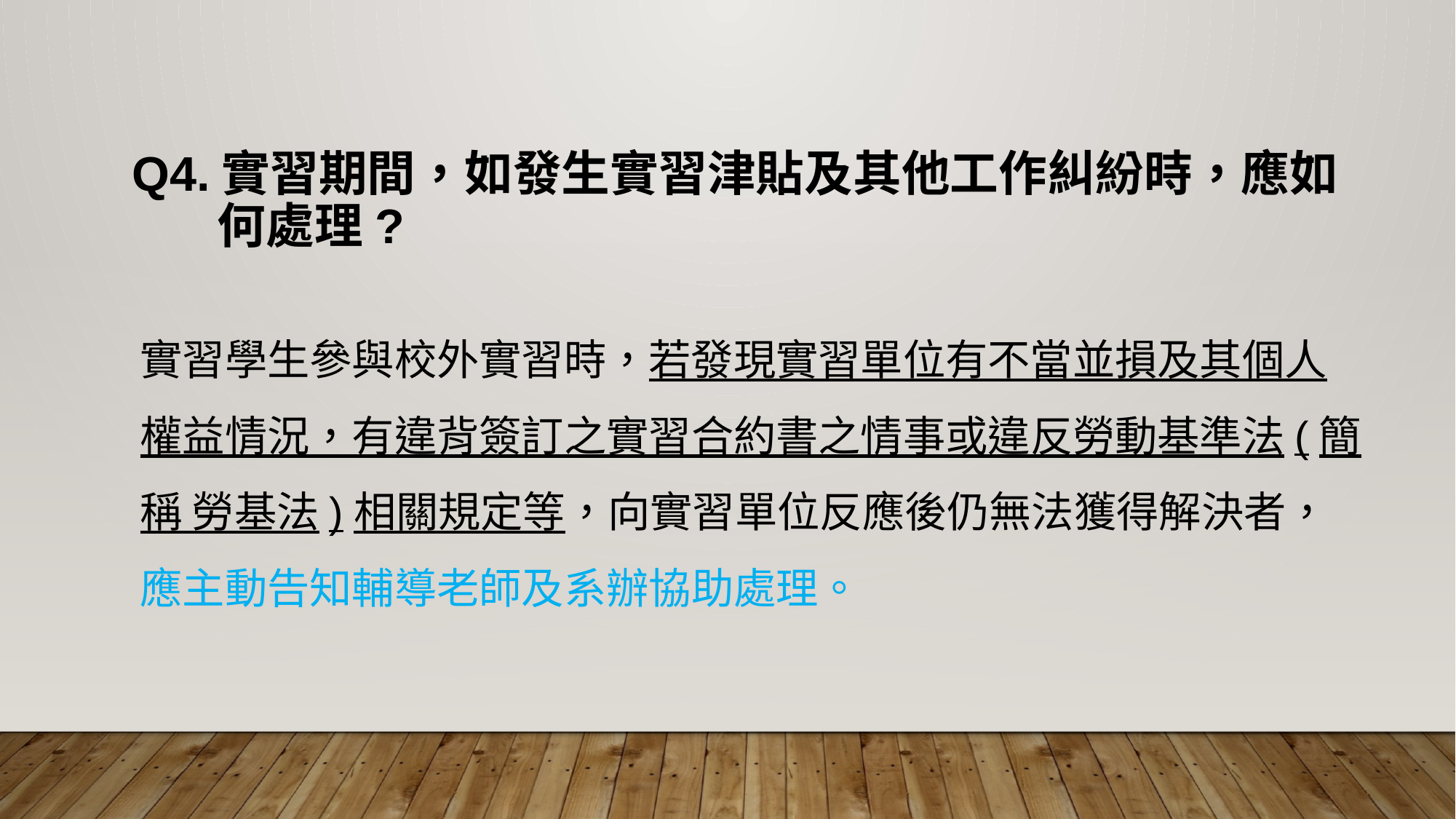

Q4.實習期間，如發生實習津貼及其他工作糾紛時，應如何處理?
實習學生參與校外實習時，若發現實習單位有不當並損及其個人權益情況，有違背簽訂之實習合約書之情事或違反勞動基準法(簡稱 勞基法)相關規定等，向實習單位反應後仍無法獲得解決者，應主動告知輔導老師及系辦協助處理。